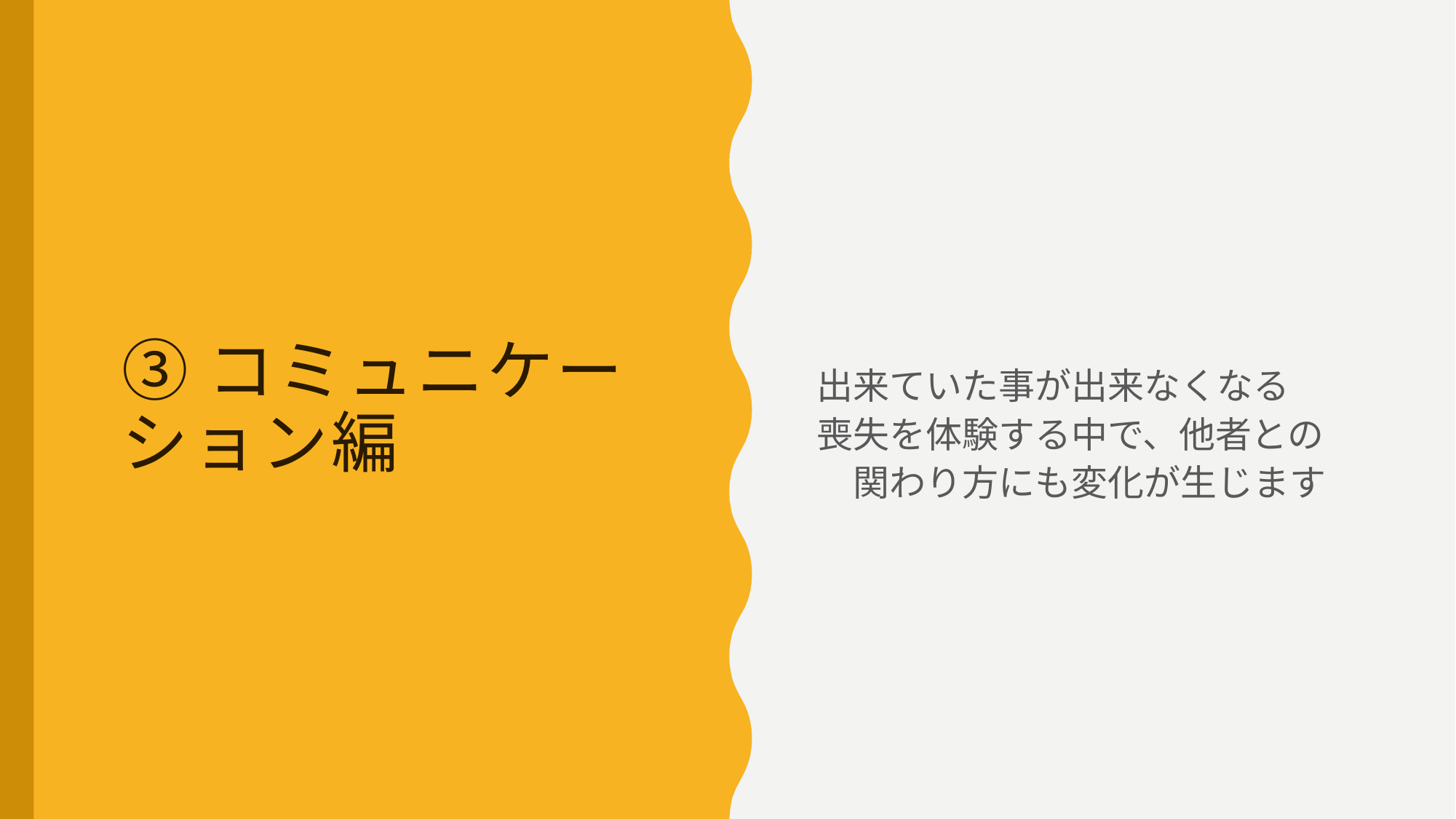

出来ていた事が出来なくなる　喪失を体験する中で、他者との　関わり方にも変化が生じます
# ③コミュニケーション編